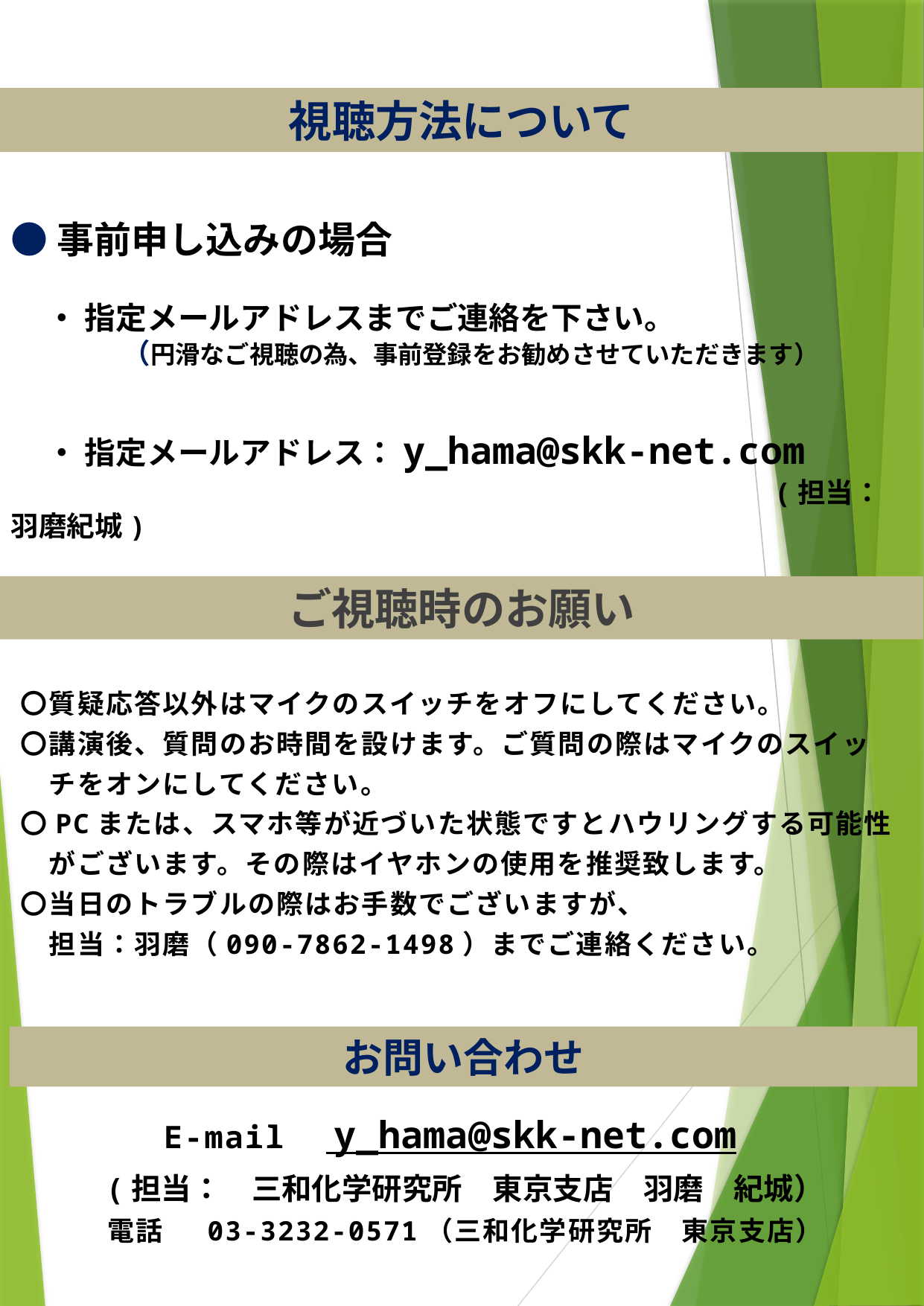

視聴方法について
●事前申し込みの場合

    ・ 指定メールアドレスまでご連絡を下さい。
　　　　（円滑なご視聴の為、事前登録をお勧めさせていただきます）

    ・ 指定メールアドレス：y_hama@skk-net.com
                                         (担当：羽磨紀城)

ご視聴時のお願い
〇質疑応答以外はマイクのスイッチをオフにしてください。
〇講演後、質問のお時間を設けます。ご質問の際はマイクのスイッ
　チをオンにしてください。
〇PCまたは、スマホ等が近づいた状態ですとハウリングする可能性
　がございます。その際はイヤホンの使用を推奨致します。
〇当日のトラブルの際はお手数でございますが、
　担当：羽磨（090-7862-1498）までご連絡ください。
お問い合わせ
E-mail　 y_hama@skk-net.com
(担当：　三和化学研究所　東京支店　羽磨　紀城）
電話　 03-3232-0571（三和化学研究所　東京支店）